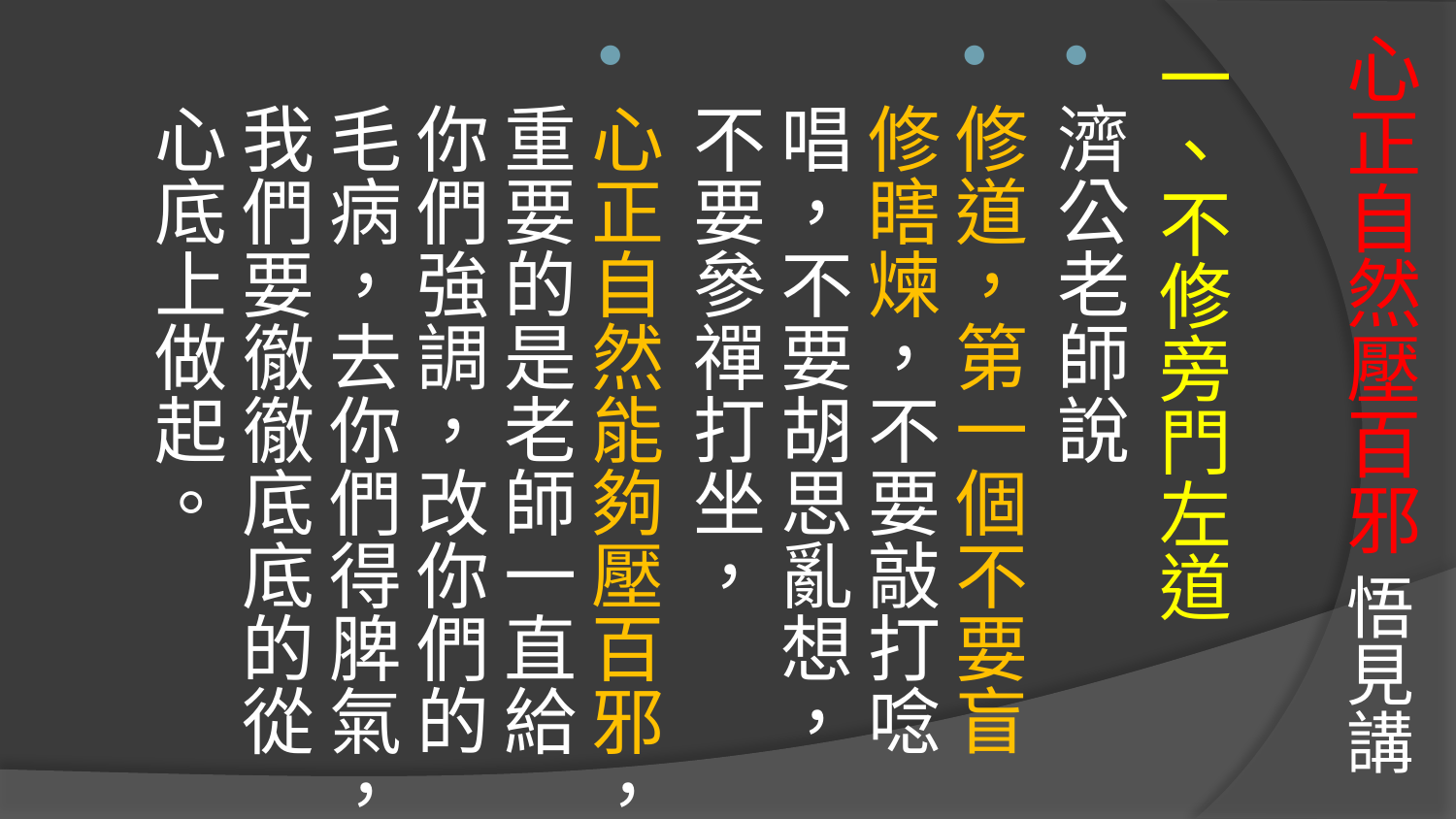

一、不修旁門左道
濟公老師說
修道，第一個不要盲修瞎煉，不要敲打唸唱，不要胡思亂想，不要參禪打坐，
心正自然能夠壓百邪，重要的是老師一直給你們強調，改你們的毛病，去你們得脾氣，我們要徹徹底底的從心底上做起。

# 心正自然壓百邪 悟見講